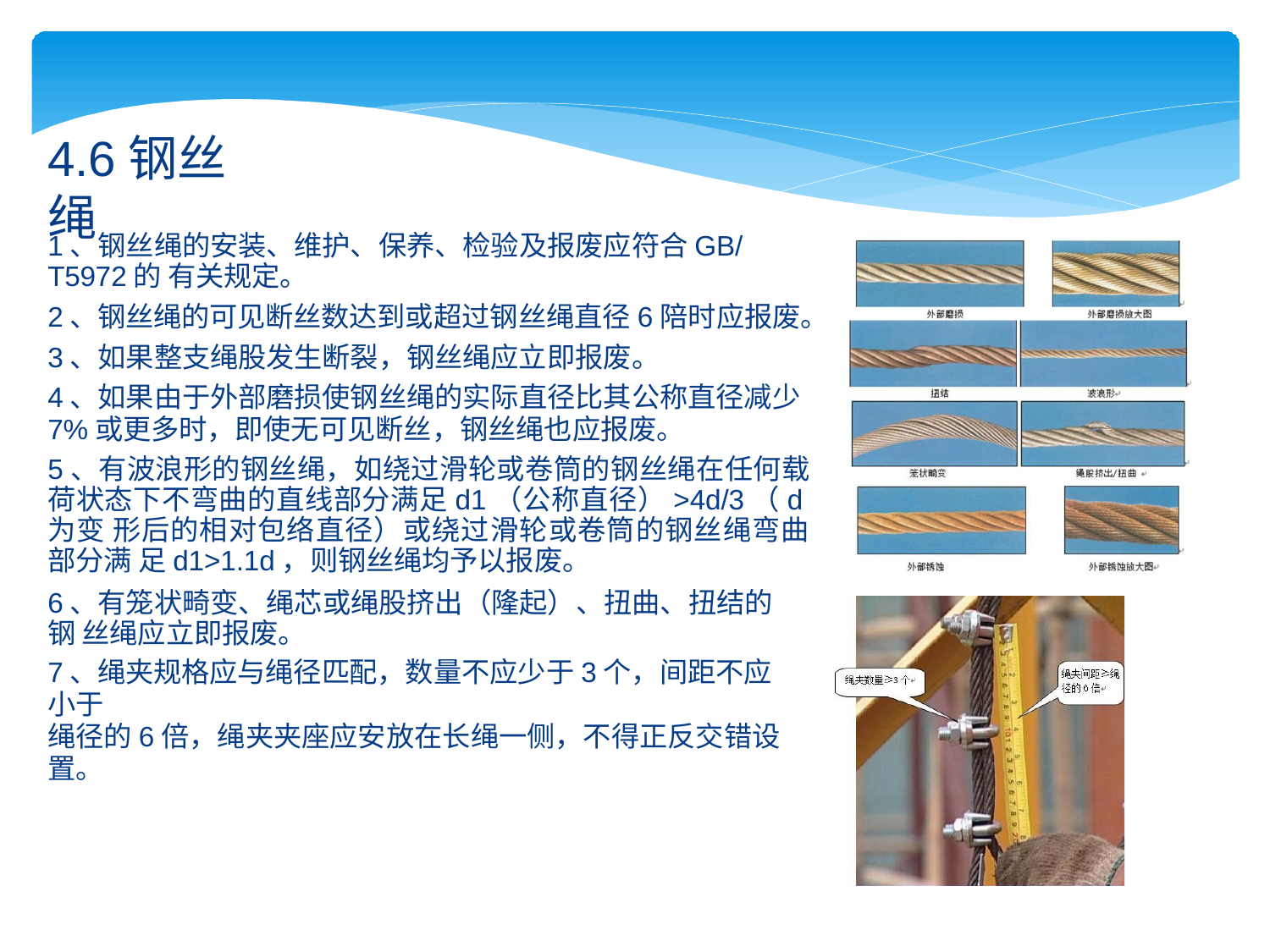

# 4.6钢丝绳
1、钢丝绳的安装、维护、保养、检验及报废应符合GB/T5972的 有关规定。
2、钢丝绳的可见断丝数达到或超过钢丝绳直径6陪时应报废。
3、如果整支绳股发生断裂，钢丝绳应立即报废。
4、如果由于外部磨损使钢丝绳的实际直径比其公称直径减少
7%或更多时，即使无可见断丝，钢丝绳也应报废。
5、有波浪形的钢丝绳，如绕过滑轮或卷筒的钢丝绳在任何载 荷状态下不弯曲的直线部分满足d1（公称直径）>4d/3（d为变 形后的相对包络直径）或绕过滑轮或卷筒的钢丝绳弯曲部分满 足d1>1.1d，则钢丝绳均予以报废。
6、有笼状畸变、绳芯或绳股挤出（隆起）、扭曲、扭结的钢 丝绳应立即报废。
7、绳夹规格应与绳径匹配，数量不应少于3个，间距不应小于
绳径的6倍，绳夹夹座应安放在长绳一侧，不得正反交错设置。